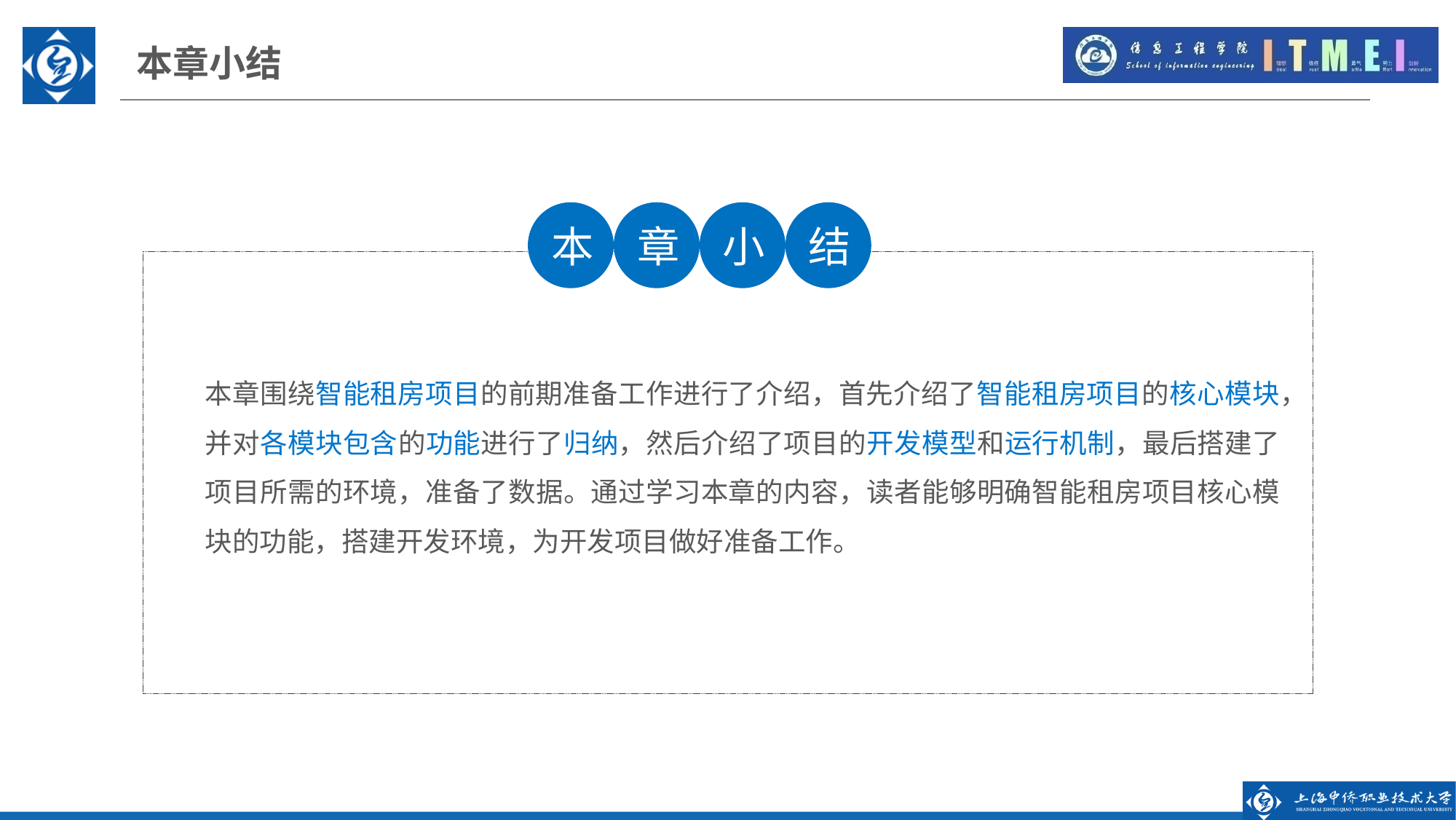

本章小结
本
章
小
结

本章围绕智能租房项目的前期准备工作进行了介绍，首先介绍了智能租房项目的核心模块，并对各模块包含的功能进行了归纳，然后介绍了项目的开发模型和运行机制，最后搭建了项目所需的环境，准备了数据。通过学习本章的内容，读者能够明确智能租房项目核心模块的功能，搭建开发环境，为开发项目做好准备工作。